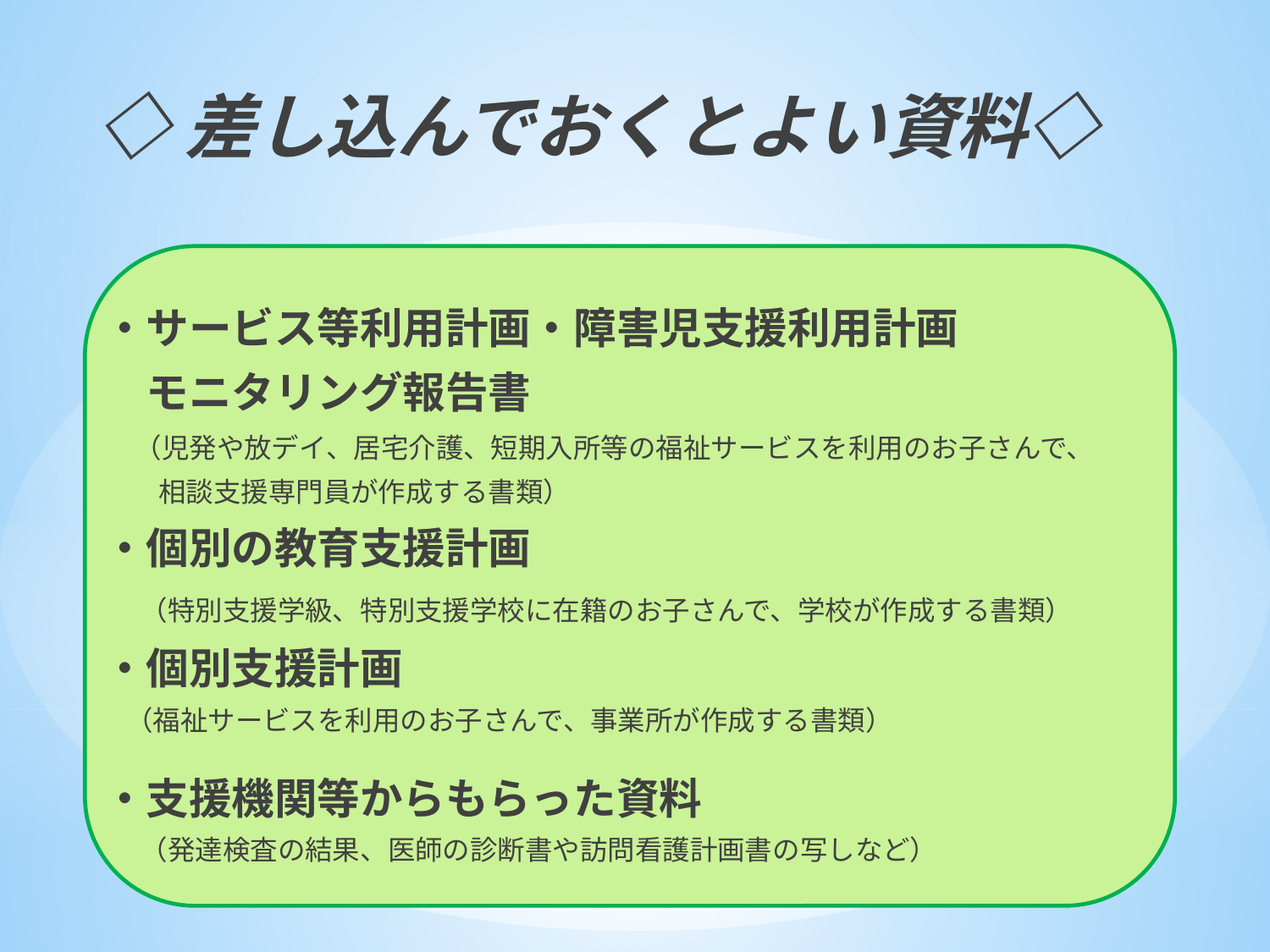

◇差し込んでおくとよい資料◇

・サービス等利用計画・障害児支援利用計画
　モニタリング報告書
　（児発や放デイ、居宅介護、短期入所等の福祉サービスを利用のお子さんで、
　　相談支援専門員が作成する書類）
・個別の教育支援計画
　（特別支援学級、特別支援学校に在籍のお子さんで、学校が作成する書類）
・個別支援計画
       （福祉サービスを利用のお子さんで、事業所が作成する書類）

・支援機関等からもらった資料
　　　（発達検査の結果、医師の診断書や訪問看護計画書の写しなど）